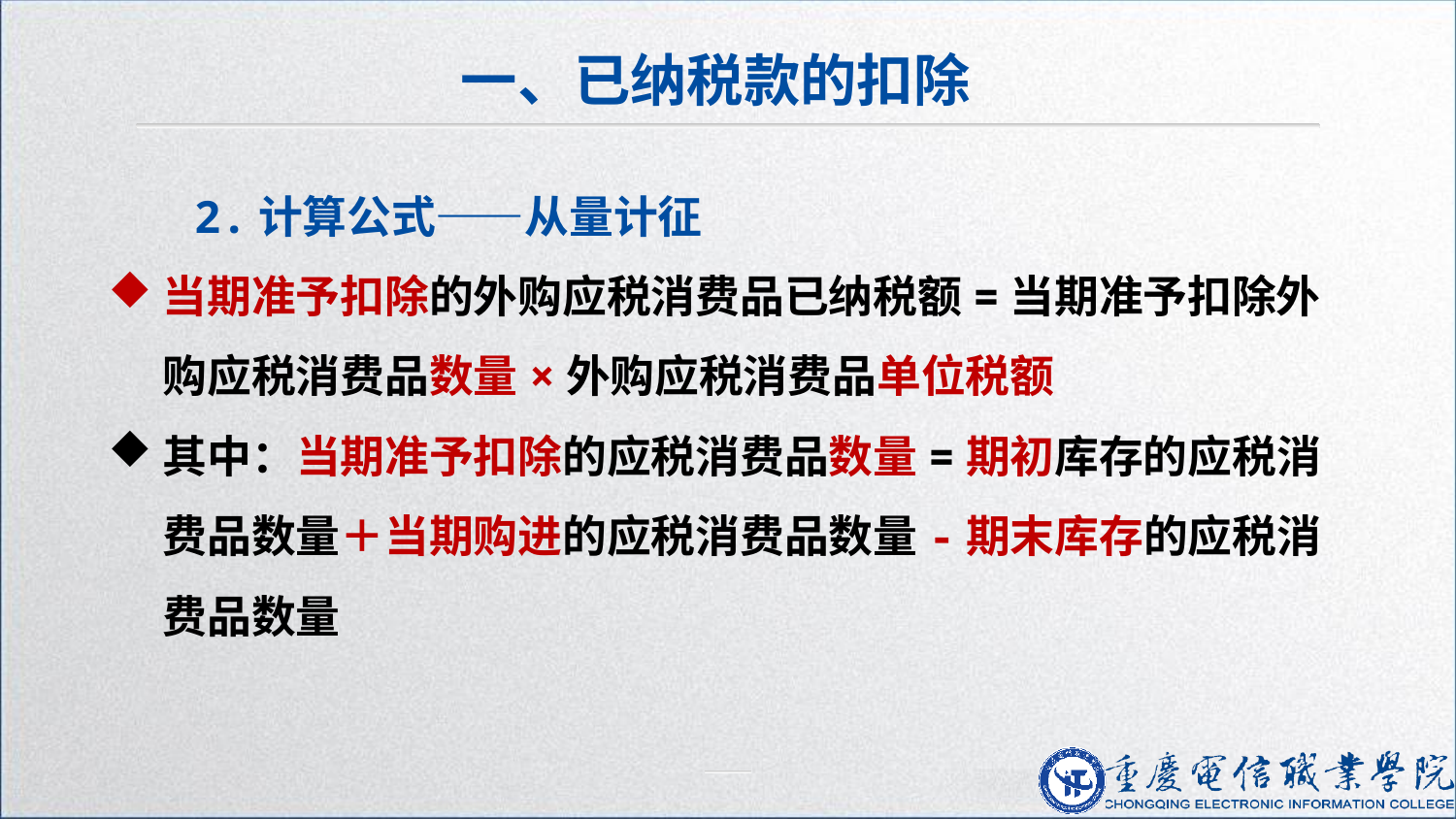

一、已纳税款的扣除
2.计算公式——从量计征
当期准予扣除的外购应税消费品已纳税额=当期准予扣除外购应税消费品数量×外购应税消费品单位税额
其中：当期准予扣除的应税消费品数量=期初库存的应税消费品数量＋当期购进的应税消费品数量-期末库存的应税消费品数量